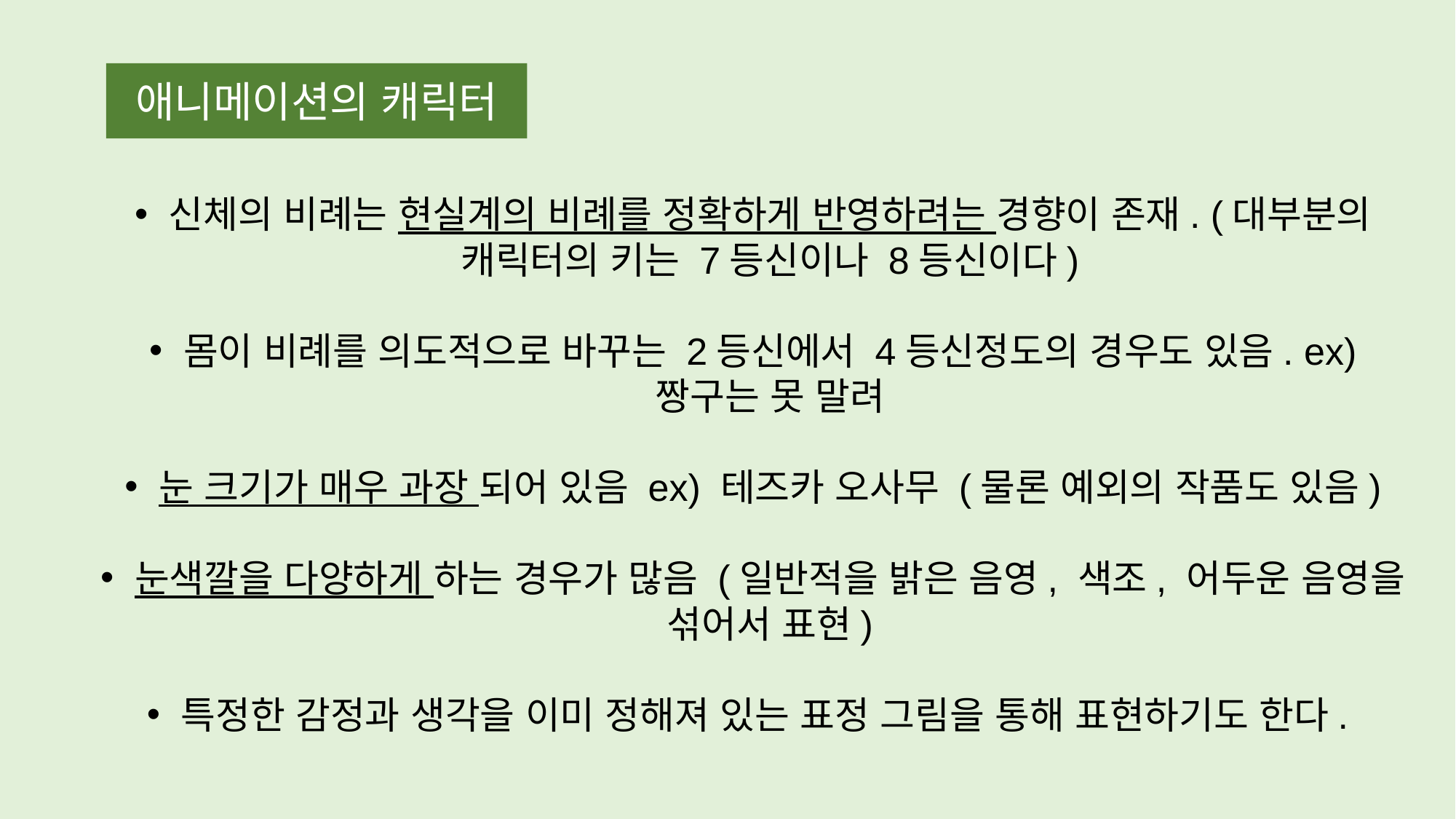

애니메이션의 캐릭터
신체의 비례는 현실계의 비례를 정확하게 반영하려는 경향이 존재. (대부분의 캐릭터의 키는 7등신이나 8등신이다)

몸이 비례를 의도적으로 바꾸는 2등신에서 4등신정도의 경우도 있음. ex) 짱구는 못 말려

눈 크기가 매우 과장 되어 있음 ex) 테즈카 오사무 (물론 예외의 작품도 있음)

눈색깔을 다양하게 하는 경우가 많음 (일반적을 밝은 음영, 색조, 어두운 음영을 섞어서 표현)

특정한 감정과 생각을 이미 정해져 있는 표정 그림을 통해 표현하기도 한다.